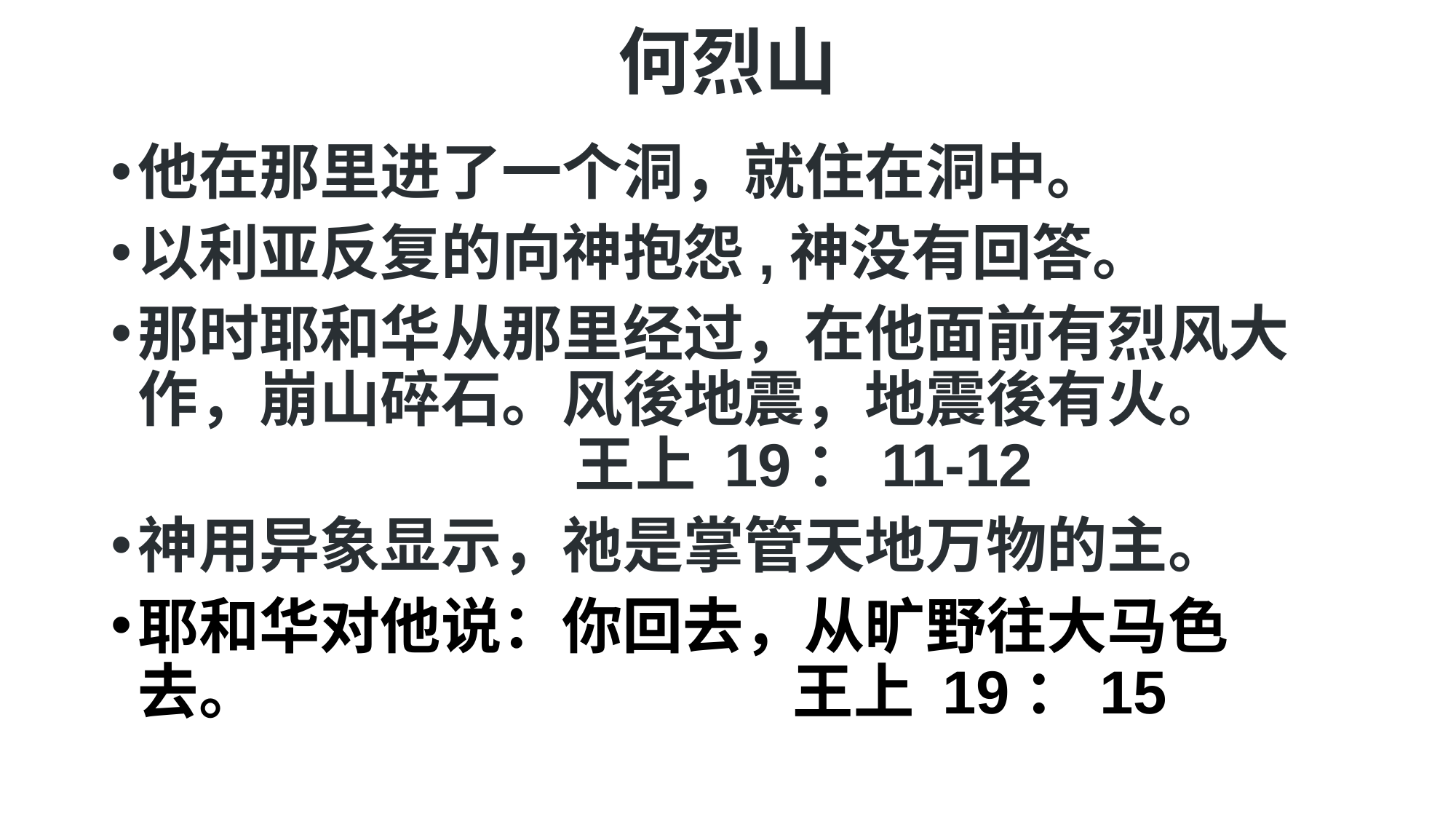

# 何烈山
他在那里进了一个洞，就住在洞中。
以利亚反复的向神抱怨,神没有回答。
那时耶和华从那里经过，在他面前有烈风大作，崩山碎石。风後地震，地震後有火。						王上 19：11-12
神用异象显示，祂是掌管天地万物的主。
耶和华对他说：你回去，从旷野往大马色去。					王上 19：15